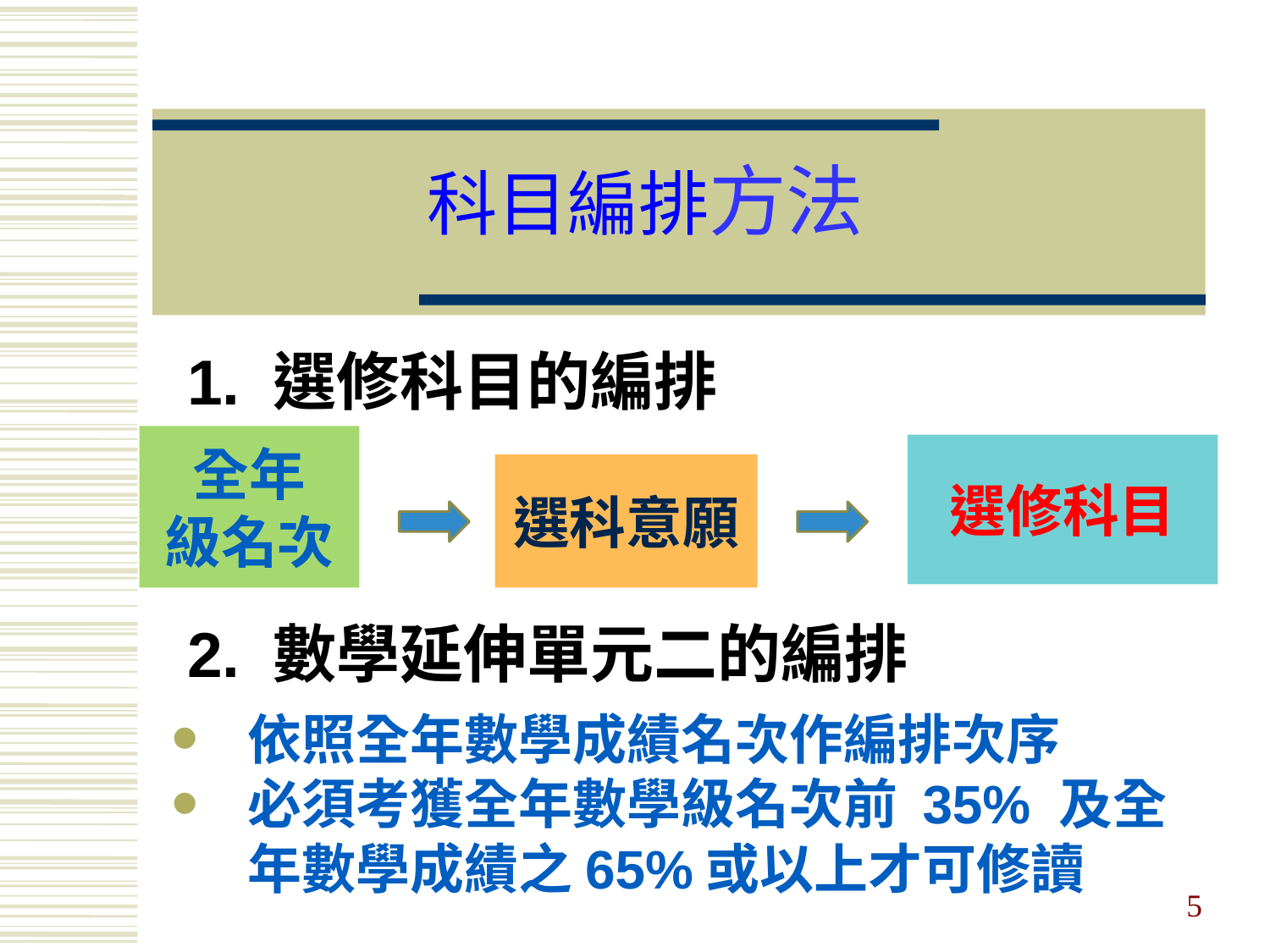

# 科目編排方法
1. 選修科目的編排
全年
級名次
選修科目
選科意願

2. 數學延伸單元二的編排
依照全年數學成績名次作編排次序
必須考獲全年數學級名次前 35% 及全年數學成績之65%或以上才可修讀
5